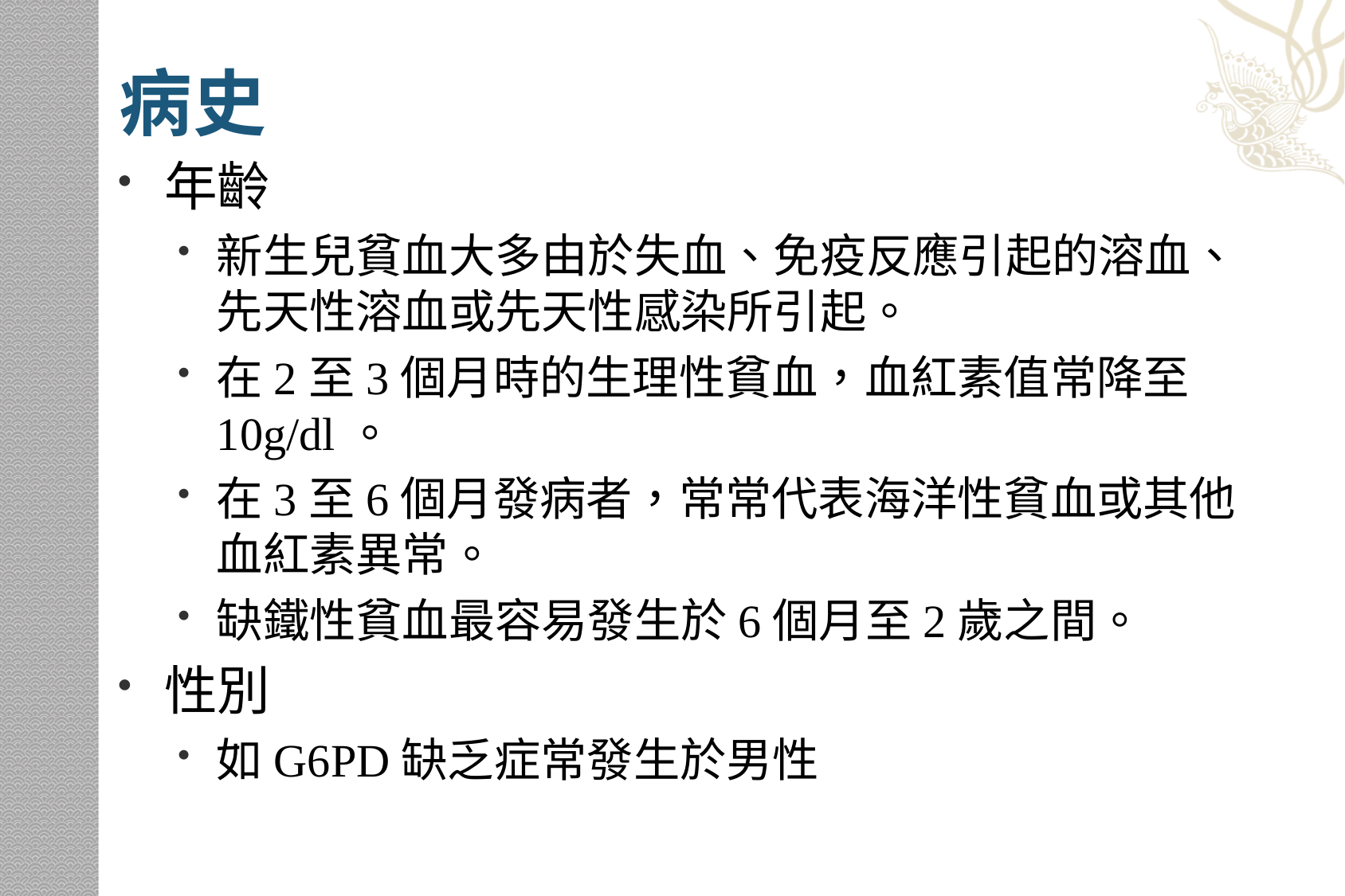

# 病史
年齡
新生兒貧血大多由於失血、免疫反應引起的溶血、先天性溶血或先天性感染所引起。
在2至3個月時的生理性貧血，血紅素值常降至10g/dl。
在3至6個月發病者，常常代表海洋性貧血或其他血紅素異常。
缺鐵性貧血最容易發生於6個月至2歲之間。
性別
如G6PD缺乏症常發生於男性